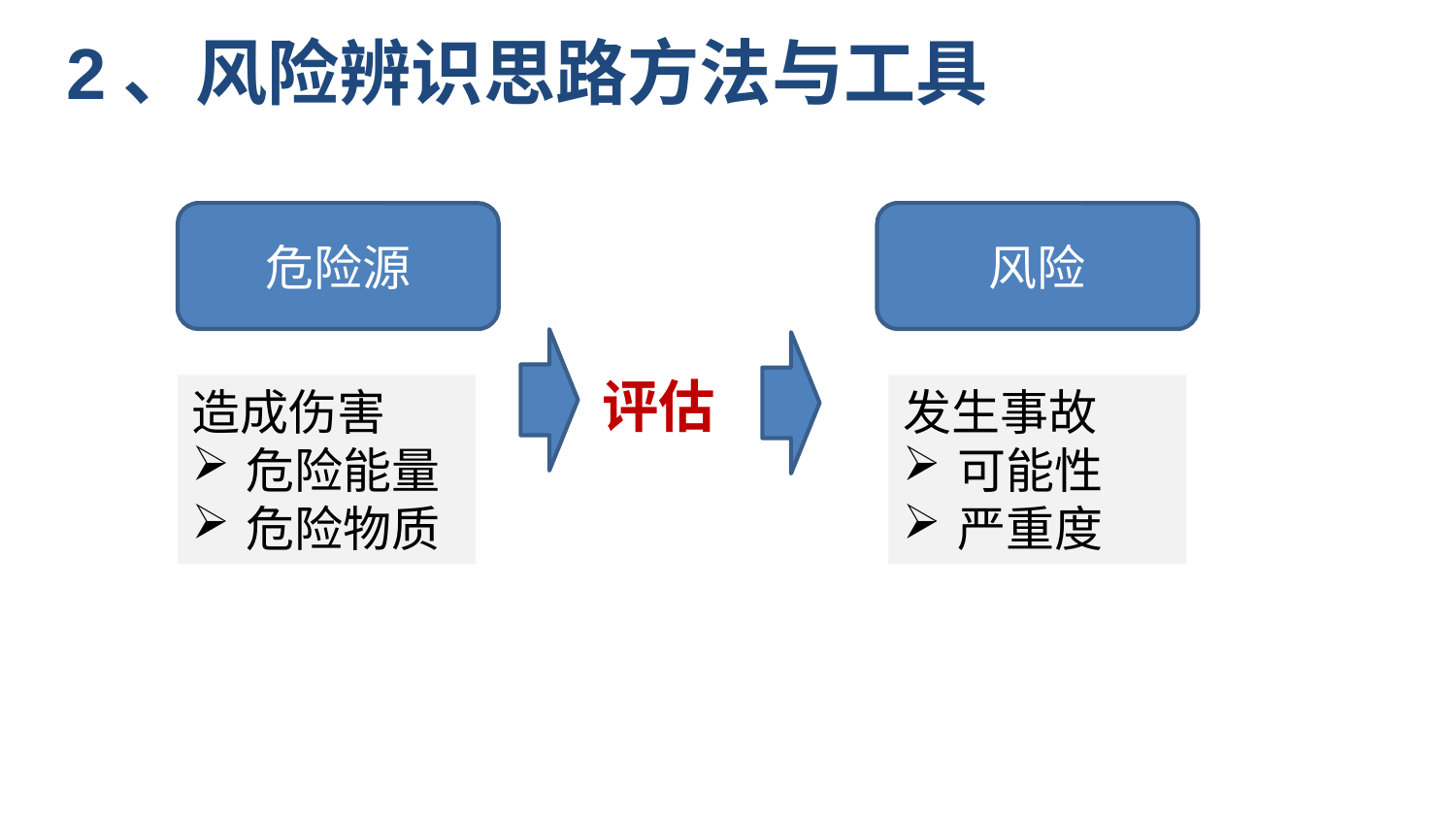

# 2、风险辨识思路方法与工具
危险源
风险

评估
发生事故
可能性
严重度
造成伤害
危险能量
危险物质